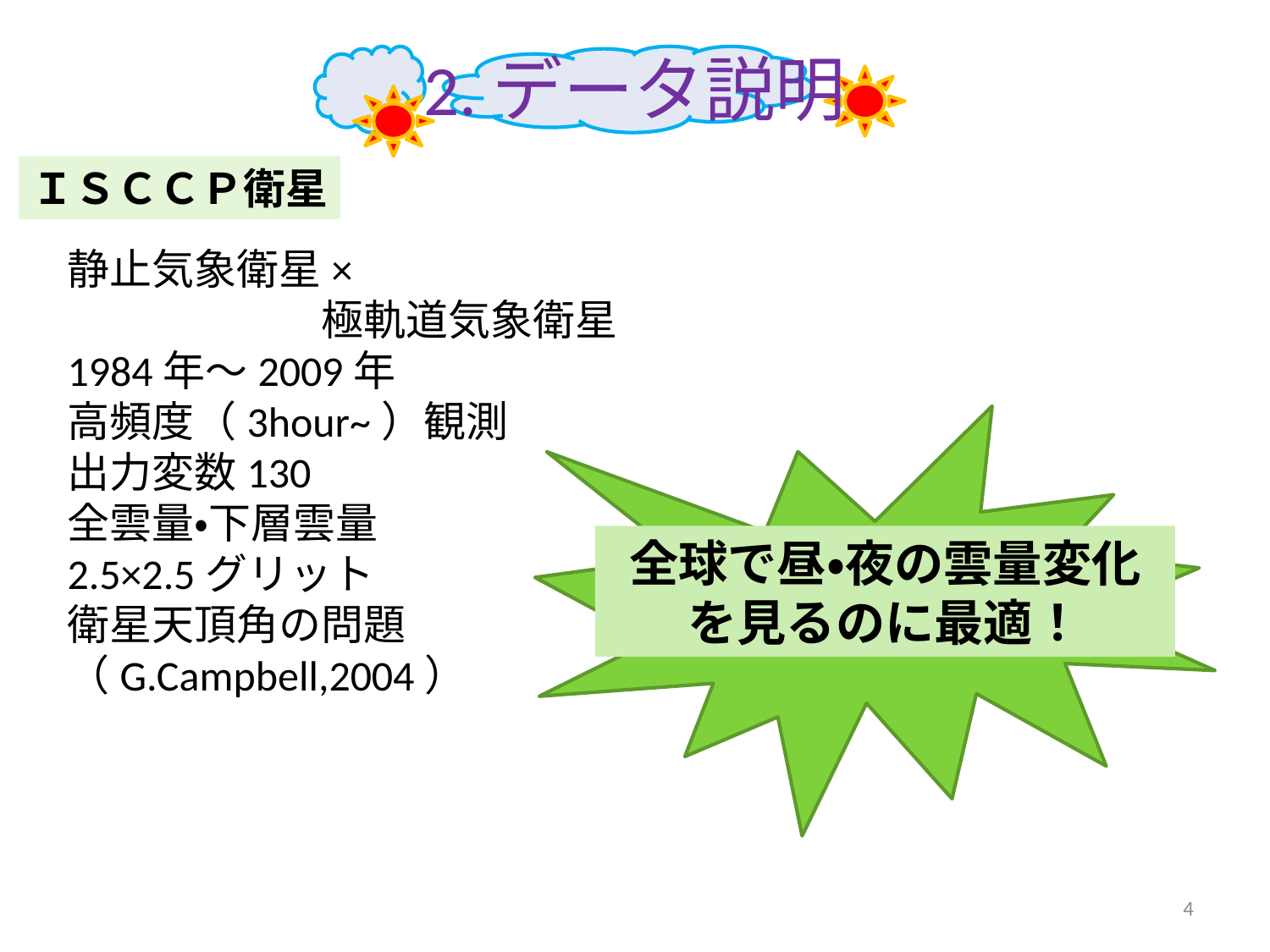

2.データ説明

ＩＳＣＣＰ衛星
静止気象衛星×
　　　　　　極軌道気象衛星
1984年〜2009年
高頻度（3hour~）観測
出力変数130
全雲量・下層雲量
2.5×2.5グリット
衛星天頂角の問題　　　（G.Campbell,2004）

全球で昼・夜の雲量変化を見るのに最適！
4